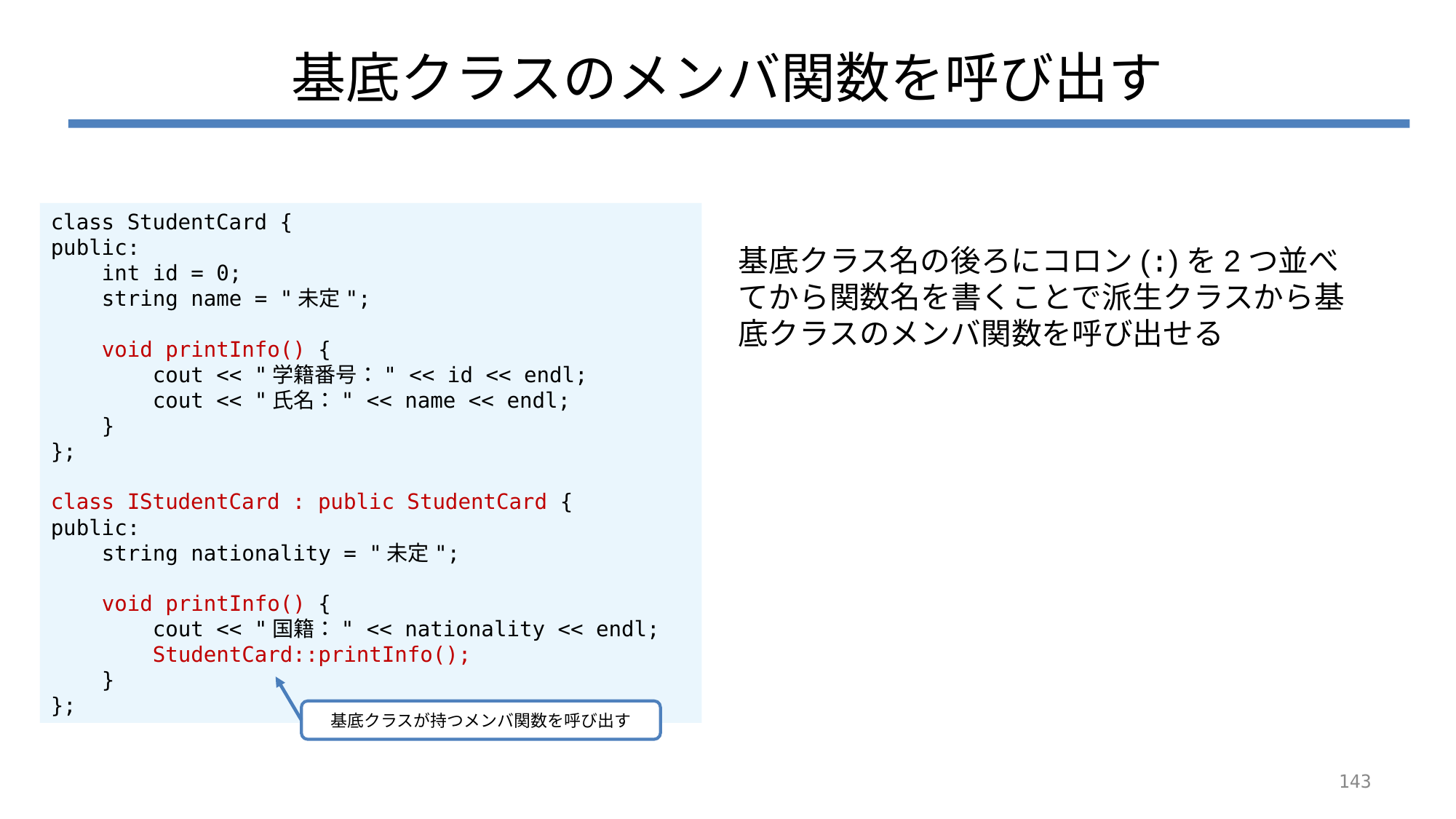

# 基底クラスのメンバ関数を呼び出す
class StudentCard {
public:
    int id = 0;
    string name = "未定";

    void printInfo() {
        cout << "学籍番号：" << id << endl;
        cout << "氏名：" << name << endl;
    }
};

class IStudentCard : public StudentCard {
public:
    string nationality = "未定";

    void printInfo() {
        cout << "国籍：" << nationality << endl;
        StudentCard::printInfo();
    }
};
基底クラス名の後ろにコロン(:)を2つ並べてから関数名を書くことで派生クラスから基底クラスのメンバ関数を呼び出せる
基底クラスが持つメンバ関数を呼び出す
143